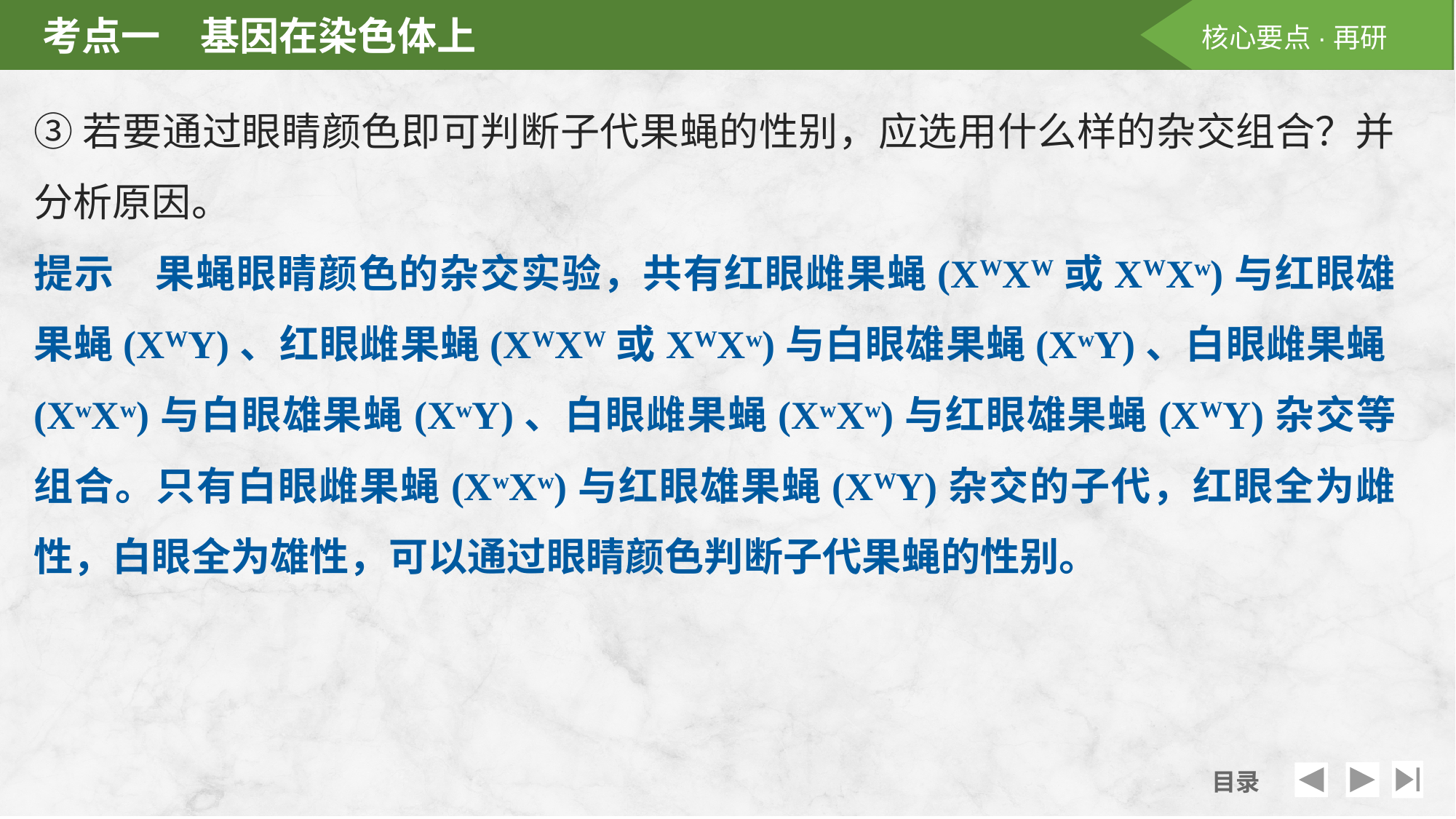

③若要通过眼睛颜色即可判断子代果蝇的性别，应选用什么样的杂交组合？并分析原因。
提示　果蝇眼睛颜色的杂交实验，共有红眼雌果蝇(XWXW或XWXw)与红眼雄果蝇(XWY)、红眼雌果蝇(XWXW或XWXw)与白眼雄果蝇(XwY)、白眼雌果蝇(XwXw)与白眼雄果蝇(XwY)、白眼雌果蝇(XwXw)与红眼雄果蝇(XWY)杂交等组合。只有白眼雌果蝇(XwXw)与红眼雄果蝇(XWY)杂交的子代，红眼全为雌性，白眼全为雄性，可以通过眼睛颜色判断子代果蝇的性别。